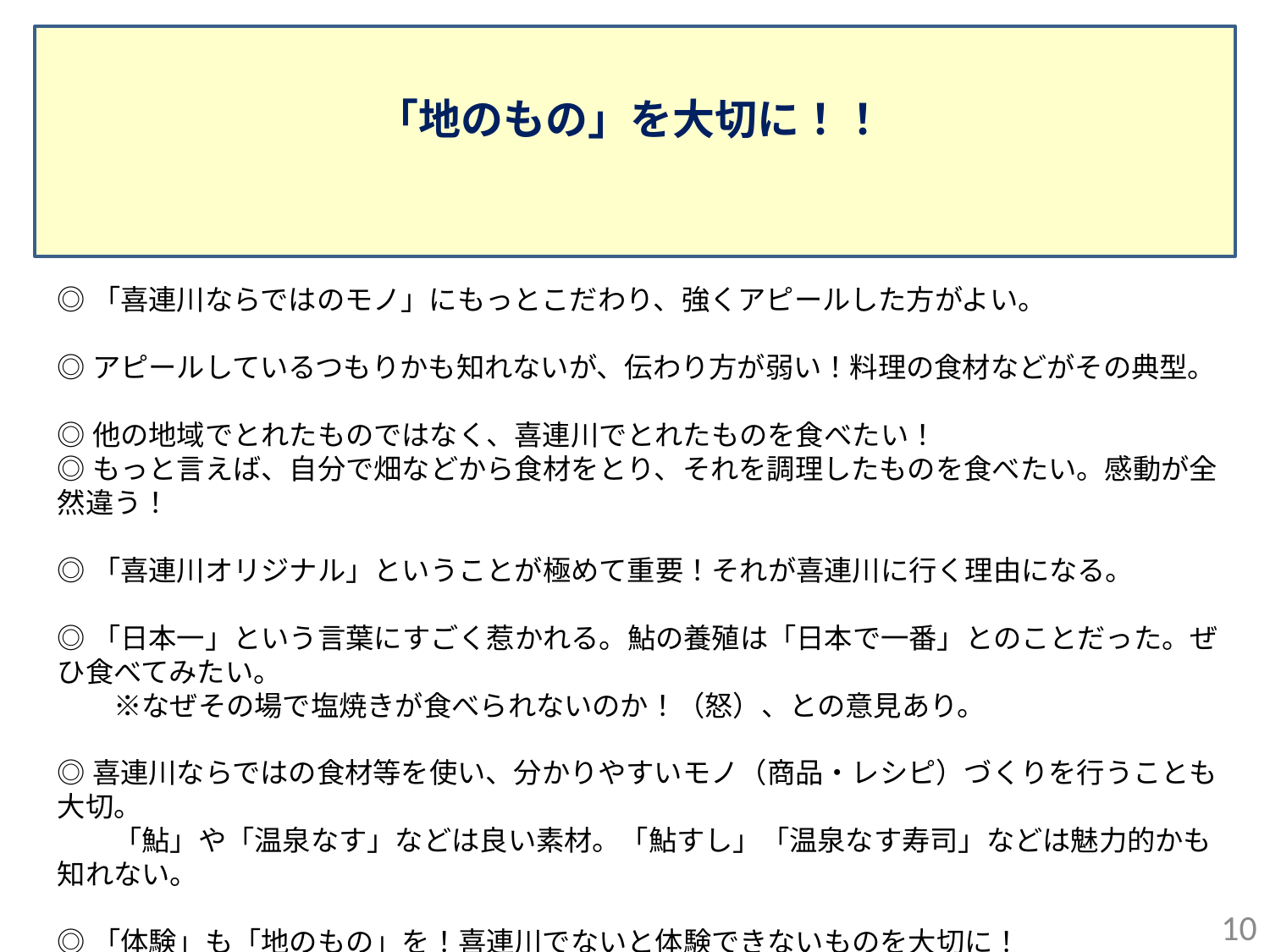

「地のもの」を大切に！！
◎「喜連川ならではのモノ」にもっとこだわり、強くアピールした方がよい。

◎アピールしているつもりかも知れないが、伝わり方が弱い！料理の食材などがその典型。

◎他の地域でとれたものではなく、喜連川でとれたものを食べたい！
◎もっと言えば、自分で畑などから食材をとり、それを調理したものを食べたい。感動が全然違う！

◎「喜連川オリジナル」ということが極めて重要！それが喜連川に行く理由になる。

◎「日本一」という言葉にすごく惹かれる。鮎の養殖は「日本で一番」とのことだった。ぜひ食べてみたい。
　　※なぜその場で塩焼きが食べられないのか！（怒）、との意見あり。

◎喜連川ならではの食材等を使い、分かりやすいモノ（商品・レシピ）づくりを行うことも大切。
　　「鮎」や「温泉なす」などは良い素材。「鮎すし」「温泉なす寿司」などは魅力的かも知れない。

◎「体験」も「地のもの」を！喜連川でないと体験できないものを大切に！
　　※「喜連川の人」だから提供できる体験機会を！

10